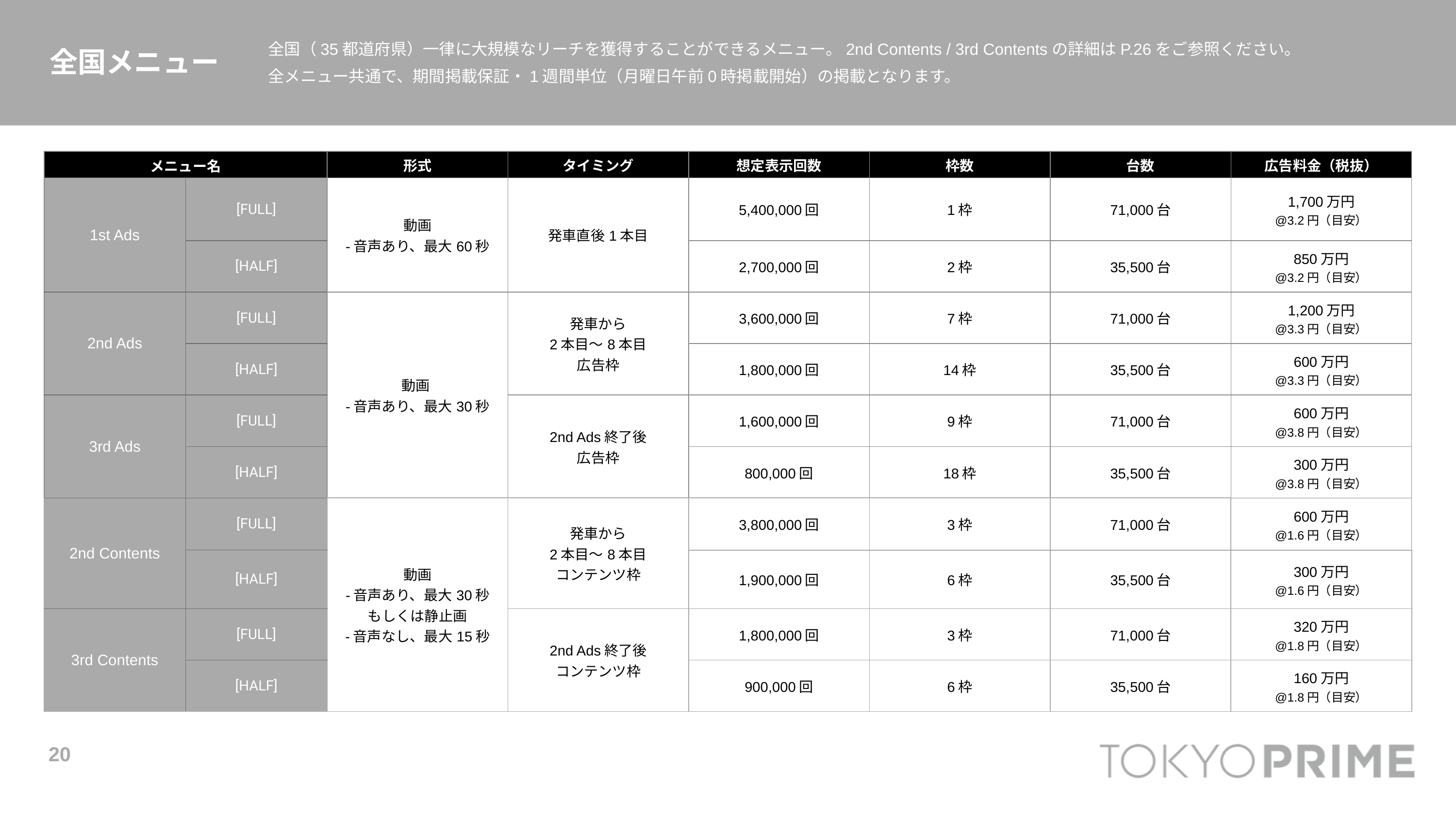

全国（35都道府県）一律に大規模なリーチを獲得することができるメニュー。2nd Contents / 3rd Contentsの詳細はP.26をご参照ください。
全メニュー共通で、期間掲載保証・1週間単位（月曜日午前0時掲載開始）の掲載となります。
全国メニュー
| メニュー名 |  | 形式 | タイミング | 想定表示回数 | 枠数 | 台数 | 広告料金（税抜） |
| --- | --- | --- | --- | --- | --- | --- | --- |
| 1st Ads | [FULL] | 動画 -音声あり、最大60秒 | 発車直後1本目 | 5,400,000回 | 1枠 | 71,000台 | 1,700万円 @3.2円（目安） |
|  | [HALF] |  |  | 2,700,000回 | 2枠 | 35,500台 | 850万円 @3.2円（目安） |
| 2nd Ads | [FULL] | 動画 -音声あり、最大30秒 | 発車から 2本目～8本目 広告枠 | 3,600,000回 | 7枠 | 71,000台 | 1,200万円 @3.3円（目安） |
|  | [HALF] |  |  | 1,800,000回 | 14枠 | 35,500台 | 600万円 @3.3円（目安） |
| 3rd Ads | [FULL] |  | 2nd Ads終了後 広告枠 | 1,600,000回 | 9枠 | 71,000台 | 600万円 @3.8円（目安） |
|  | [HALF] |  |  | 800,000回 | 18枠 | 35,500台 | 300万円 @3.8円（目安） |
| 2nd Contents | [FULL] | 動画 -音声あり、最大30秒 もしくは静止画 -音声なし、最大15秒 | 発車から 2本目～8本目 コンテンツ枠 | 3,800,000回 | 3枠 | 71,000台 | 600万円 @1.6円（目安） |
|  | [HALF] |  |  | 1,900,000回 | 6枠 | 35,500台 | 300万円 @1.6円（目安） |
| 3rd Contents | [FULL] |  | 2nd Ads終了後 コンテンツ枠 | 1,800,000回 | 3枠 | 71,000台 | 320万円 @1.8円（目安） |
|  | [HALF] |  |  | 900,000回 | 6枠 | 35,500台 | 160万円 @1.8円（目安） |
20